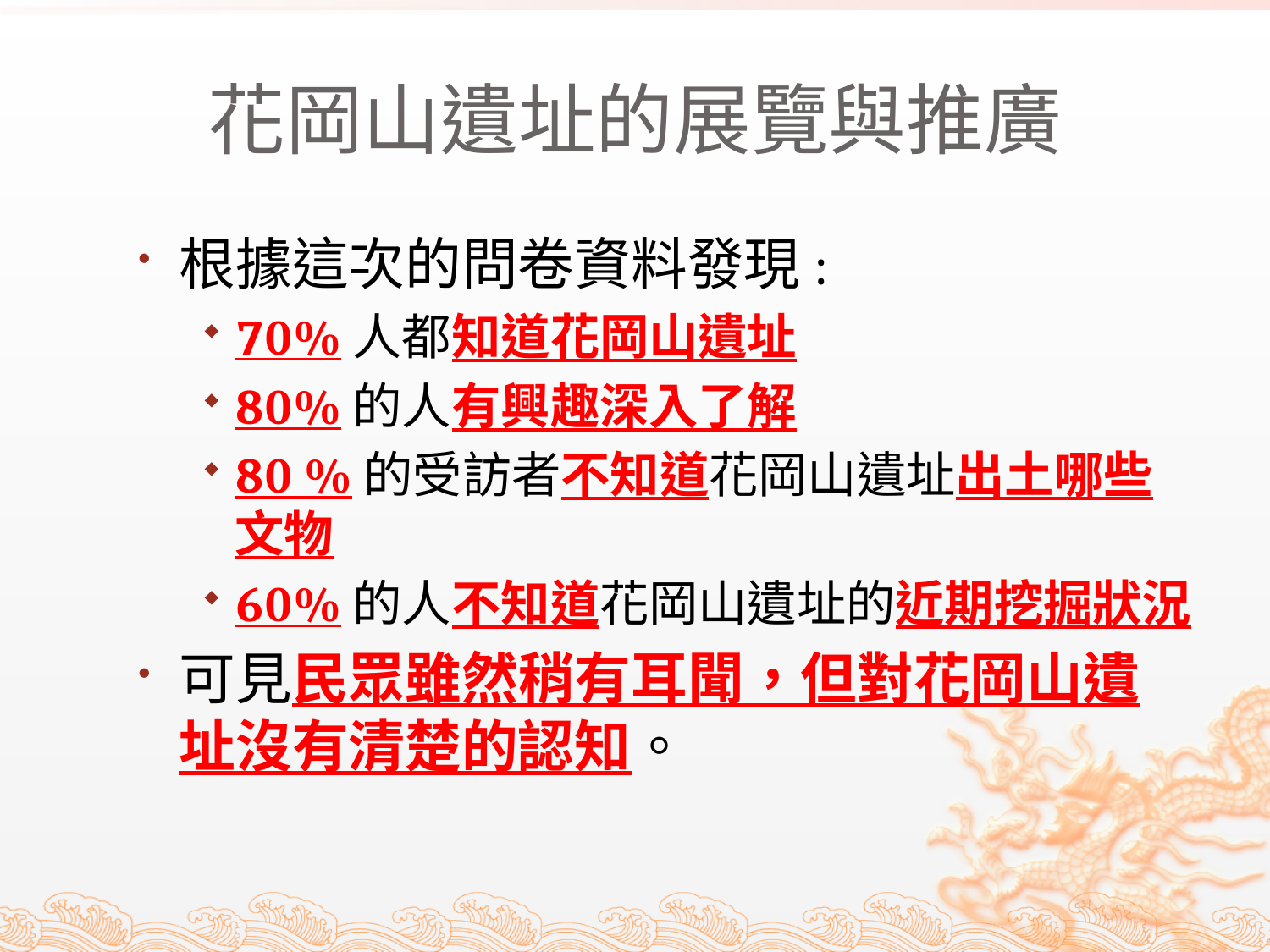

# 花岡山遺址的展覽與推廣
根據這次的問卷資料發現:
70%人都知道花岡山遺址
80%的人有興趣深入了解
80 %的受訪者不知道花岡山遺址出土哪些文物
60%的人不知道花岡山遺址的近期挖掘狀況
可見民眾雖然稍有耳聞，但對花岡山遺址沒有清楚的認知。